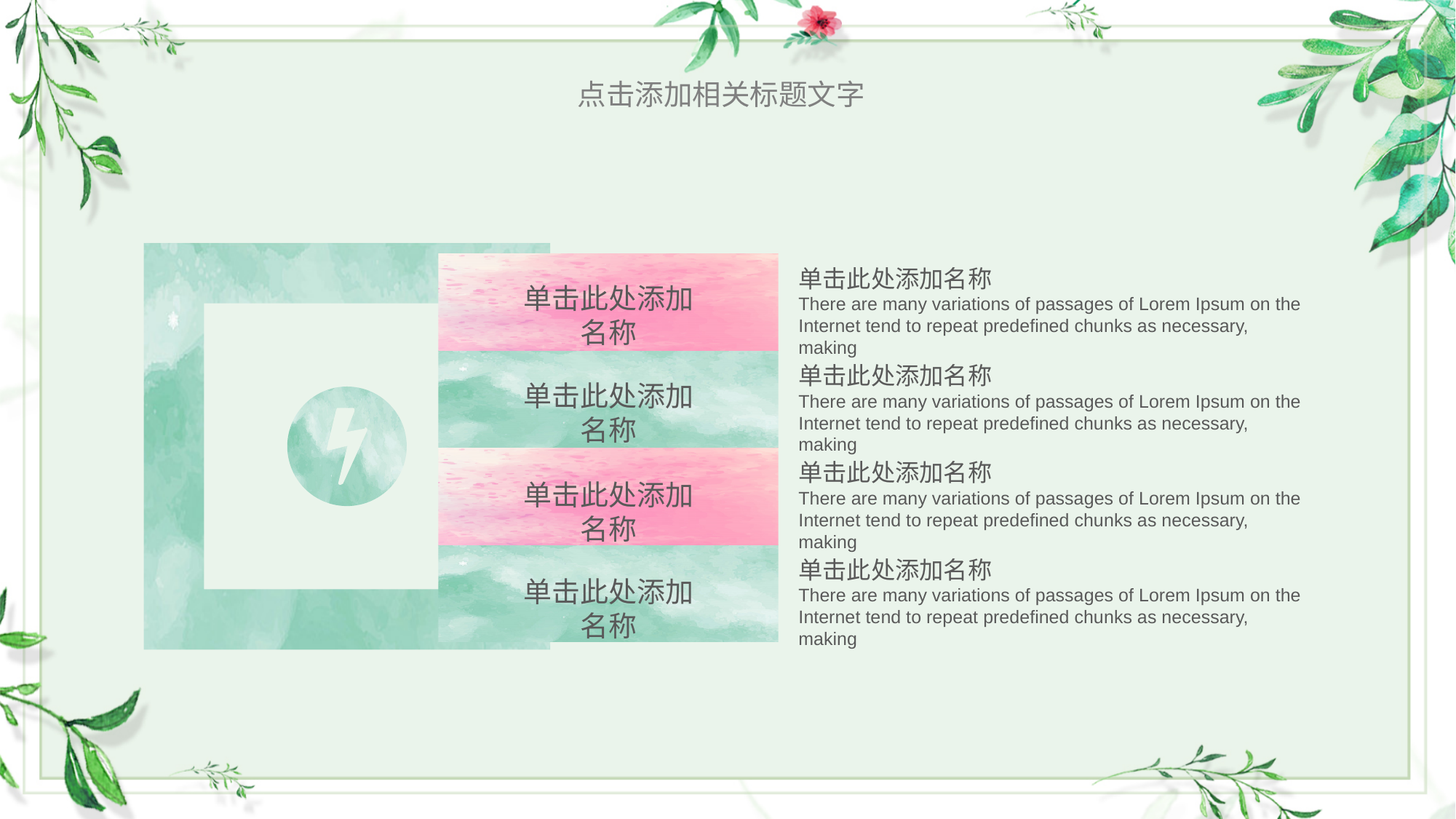

点击添加相关标题文字

单击此处添加名称
There are many variations of passages of Lorem Ipsum on the Internet tend to repeat predefined chunks as necessary, making
单击此处添加名称

单击此处添加名称
There are many variations of passages of Lorem Ipsum on the Internet tend to repeat predefined chunks as necessary, making
单击此处添加名称

单击此处添加名称
There are many variations of passages of Lorem Ipsum on the Internet tend to repeat predefined chunks as necessary, making
单击此处添加名称

单击此处添加名称
There are many variations of passages of Lorem Ipsum on the Internet tend to repeat predefined chunks as necessary, making
单击此处添加名称